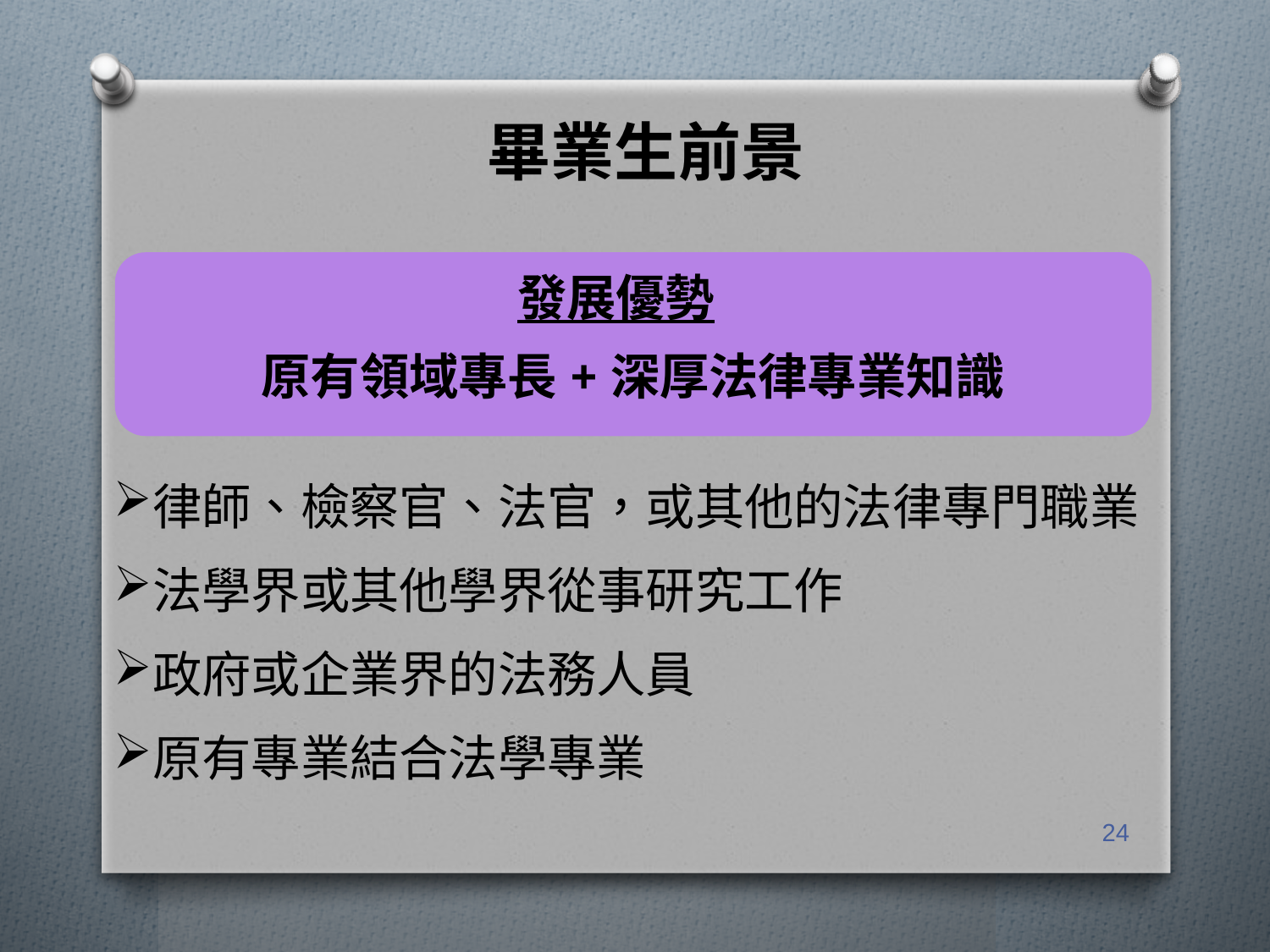

# 畢業生前景

發展優勢
原有領域專長+深厚法律專業知識
律師、檢察官、法官，或其他的法律專門職業
法學界或其他學界從事研究工作
政府或企業界的法務人員
原有專業結合法學專業

24